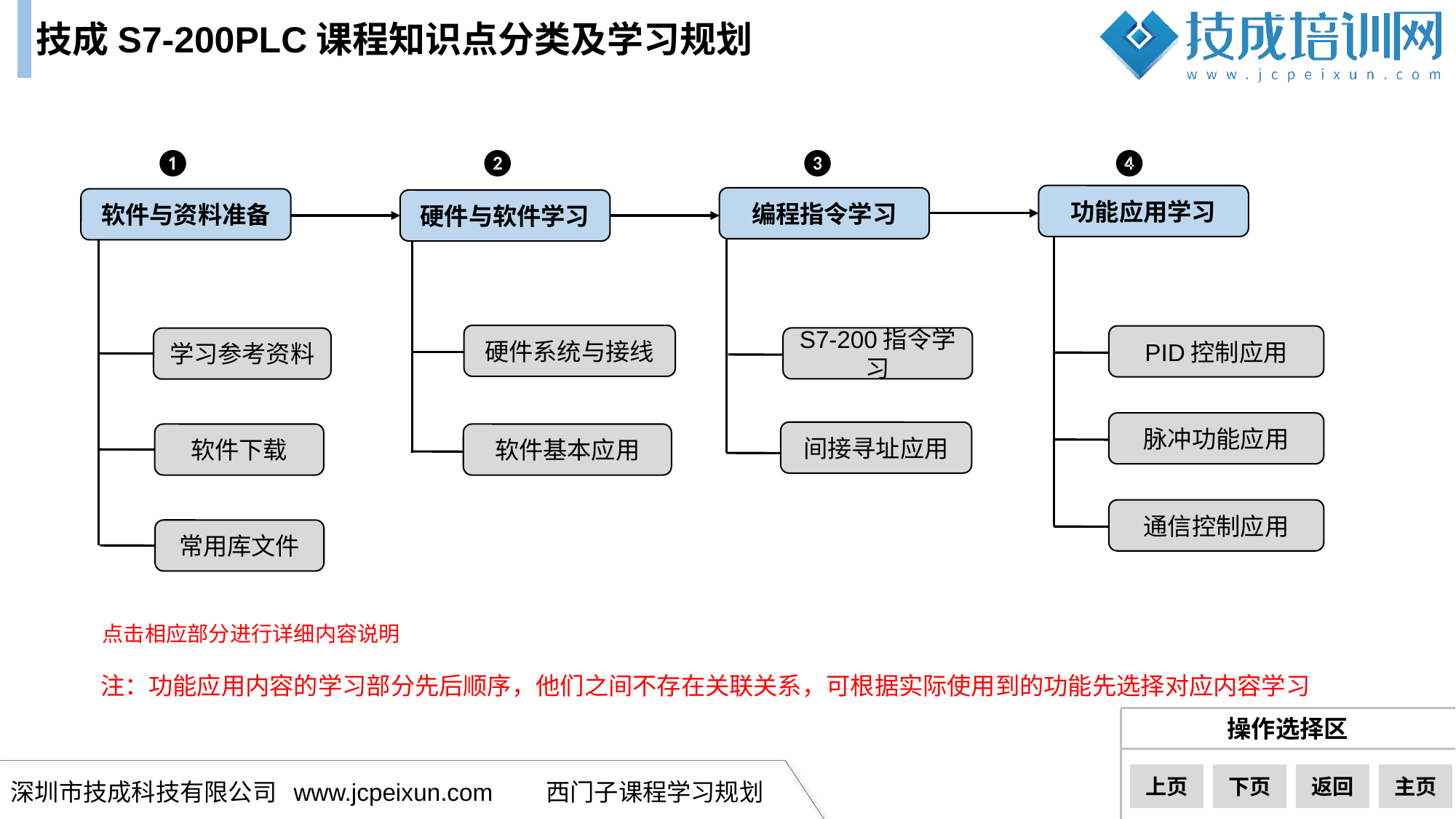

技成S7-200PLC课程知识点分类及学习规划
❶
❷
❸
❹
功能应用学习
编程指令学习
软件与资料准备
硬件与软件学习
硬件系统与接线
PID控制应用
S7-200指令学习
学习参考资料
脉冲功能应用
间接寻址应用
软件下载
软件基本应用
通信控制应用
常用库文件
点击相应部分进行详细内容说明
注：功能应用内容的学习部分先后顺序，他们之间不存在关联关系，可根据实际使用到的功能先选择对应内容学习
下一页
上页
下页
返回
主页